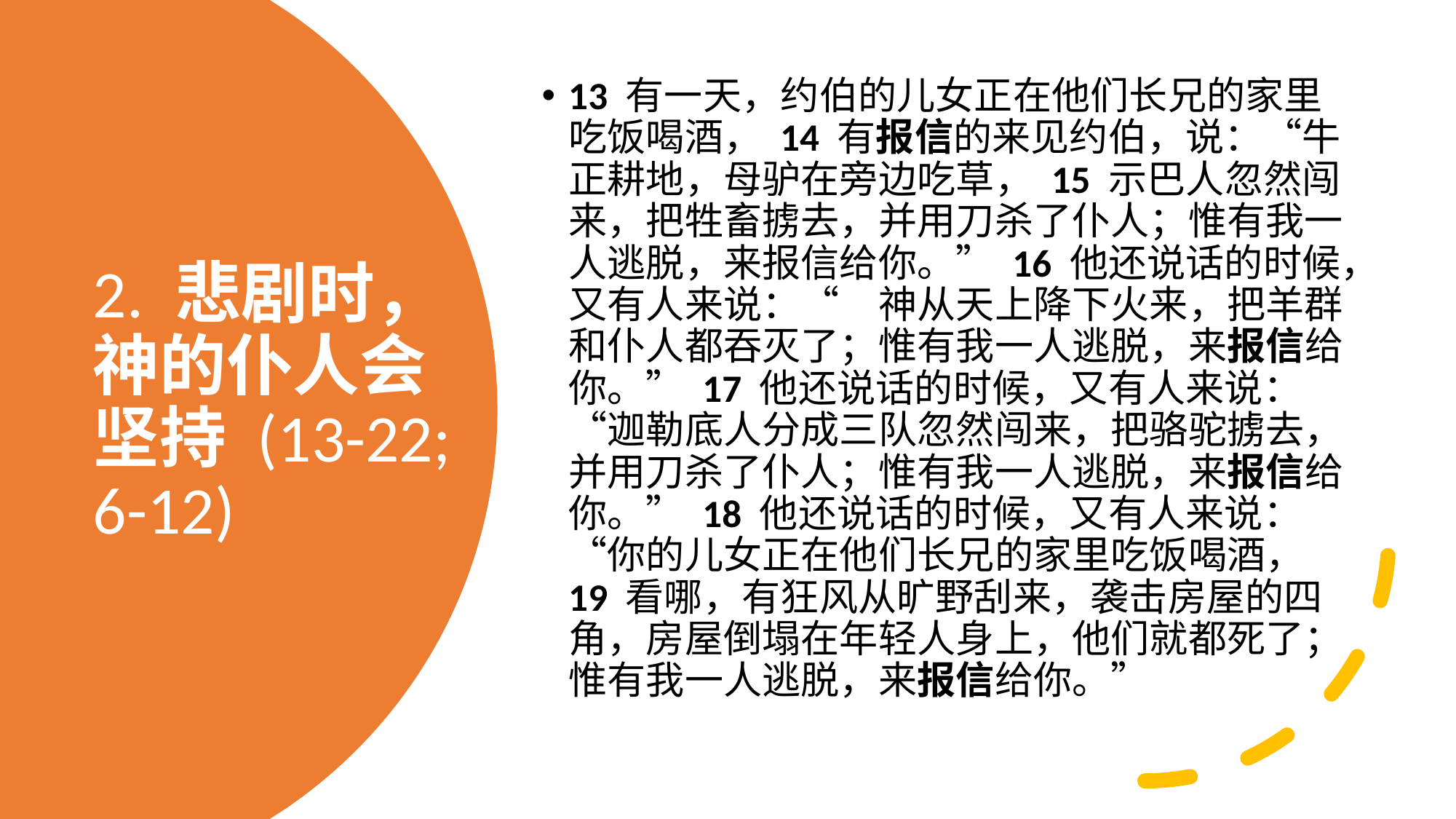

13 有一天，约伯的儿女正在他们长兄的家里吃饭喝酒， 14 有报信的来见约伯，说：“牛正耕地，母驴在旁边吃草， 15 示巴人忽然闯来，把牲畜掳去，并用刀杀了仆人；惟有我一人逃脱，来报信给你。” 16 他还说话的时候，又有人来说：“　神从天上降下火来，把羊群和仆人都吞灭了；惟有我一人逃脱，来报信给你。” 17 他还说话的时候，又有人来说：“迦勒底人分成三队忽然闯来，把骆驼掳去，并用刀杀了仆人；惟有我一人逃脱，来报信给你。” 18 他还说话的时候，又有人来说：“你的儿女正在他们长兄的家里吃饭喝酒， 19 看哪，有狂风从旷野刮来，袭击房屋的四角，房屋倒塌在年轻人身上，他们就都死了；惟有我一人逃脱，来报信给你。”

# 2. 悲剧时，神的仆人会坚持 (13-22; 6-12)